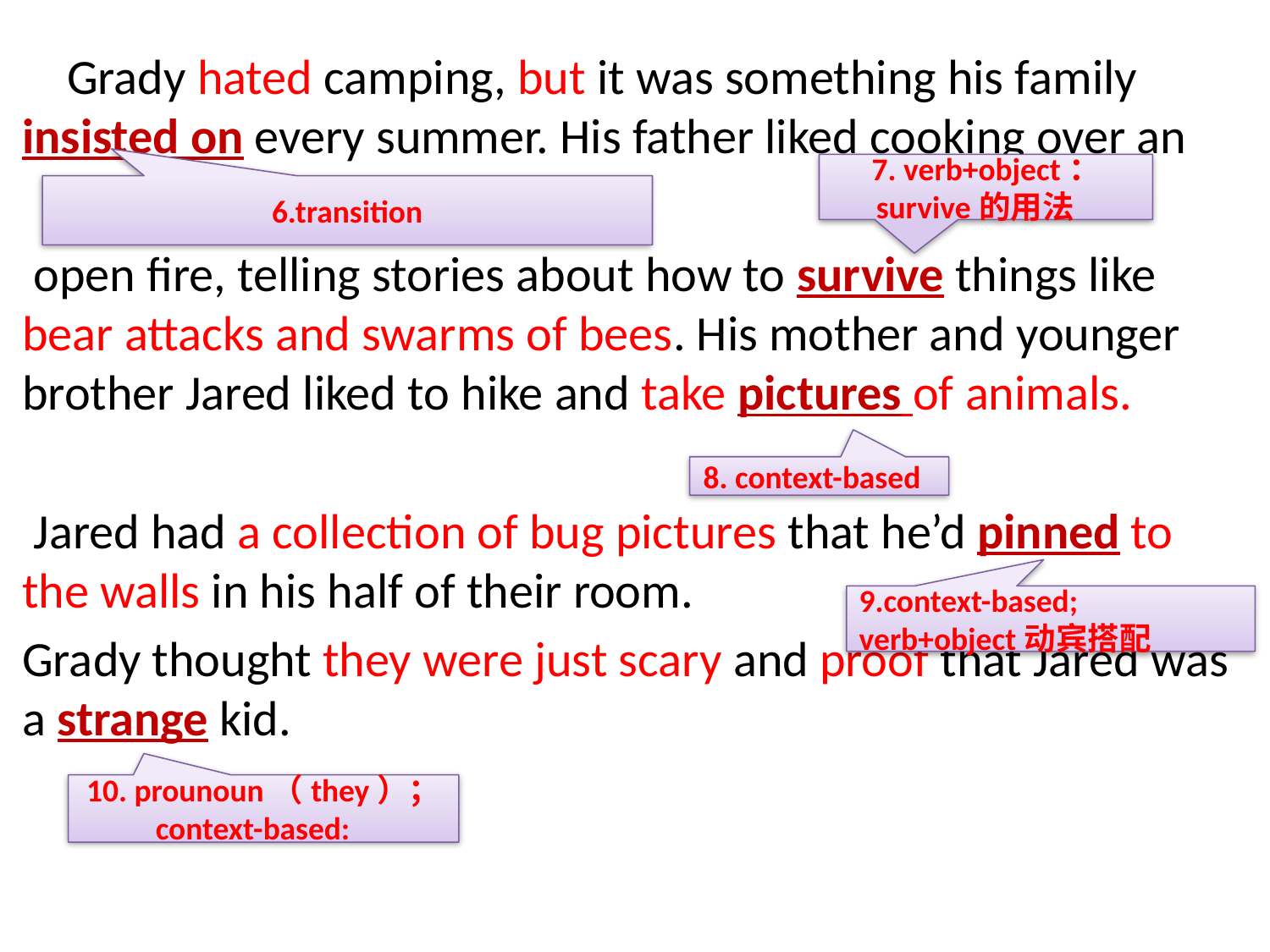

Grady hated camping, but it was something his family insisted on every summer. His father liked cooking over an

 open fire, telling stories about how to survive things like bear attacks and swarms of bees. His mother and younger brother Jared liked to hike and take pictures of animals.

 Jared had a collection of bug pictures that he’d pinned to the walls in his half of their room.
Grady thought they were just scary and proof that Jared was a strange kid.

7. verb+object：
survive的用法
6.transition
8. context-based
9.context-based;
verb+object动宾搭配
10. prounoun（they）； context-based: